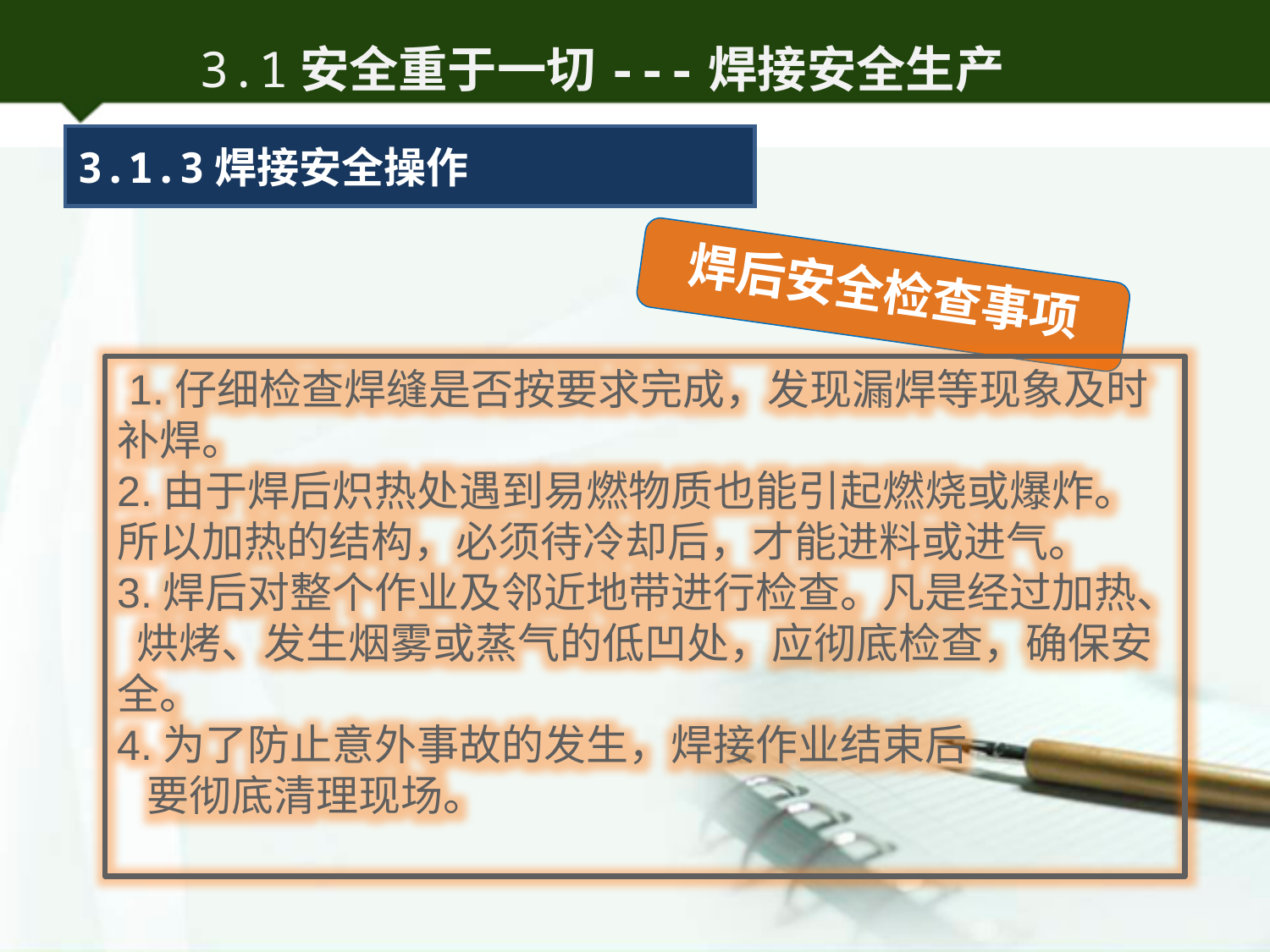

3.1安全重于一切---焊接安全生产
3.1.3焊接安全操作
焊后安全检查事项
 1.仔细检查焊缝是否按要求完成，发现漏焊等现象及时补焊。
2.由于焊后炽热处遇到易燃物质也能引起燃烧或爆炸。所以加热的结构，必须待冷却后，才能进料或进气。
3.焊后对整个作业及邻近地带进行检查。凡是经过加热、  烘烤、发生烟雾或蒸气的低凹处，应彻底检查，确保安全。
4.为了防止意外事故的发生，焊接作业结束后
  要彻底清理现场。